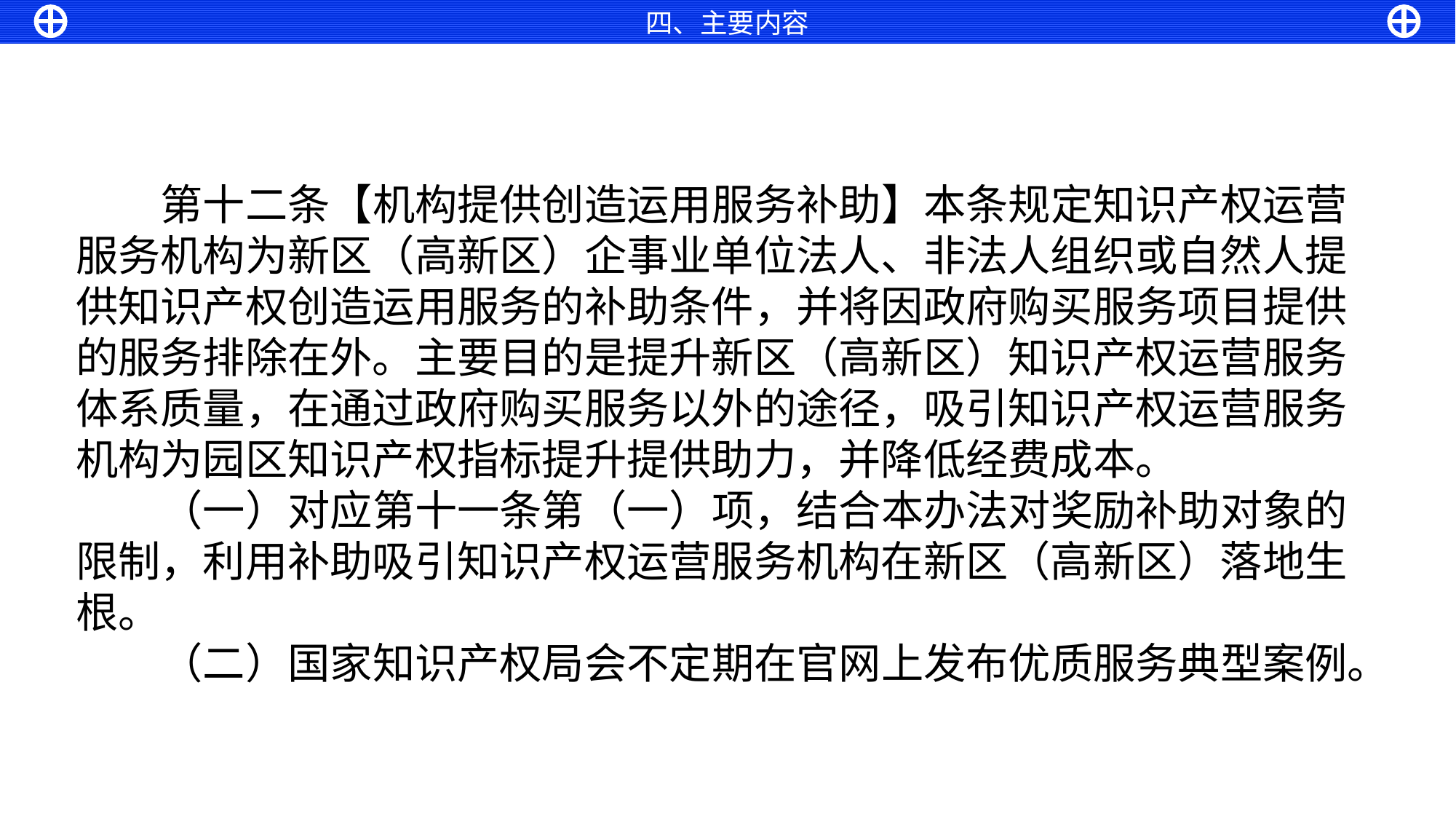

四、主要内容

第十二条【机构提供创造运用服务补助】本条规定知识产权运营服务机构为新区（高新区）企事业单位法人、非法人组织或自然人提供知识产权创造运用服务的补助条件，并将因政府购买服务项目提供的服务排除在外。主要目的是提升新区（高新区）知识产权运营服务体系质量，在通过政府购买服务以外的途径，吸引知识产权运营服务机构为园区知识产权指标提升提供助力，并降低经费成本。
（一）对应第十一条第（一）项，结合本办法对奖励补助对象的限制，利用补助吸引知识产权运营服务机构在新区（高新区）落地生根。
（二）国家知识产权局会不定期在官网上发布优质服务典型案例。